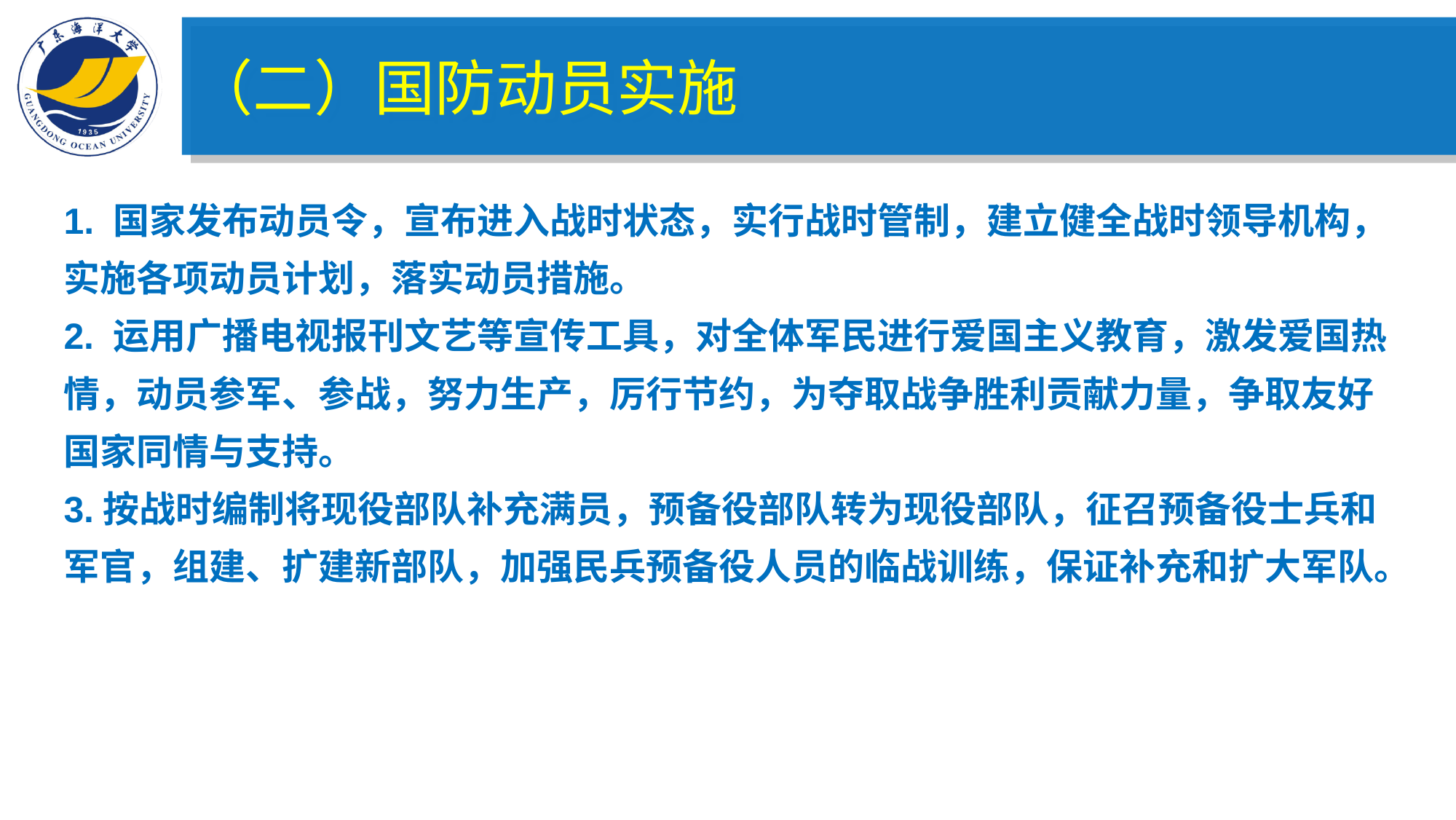

（二）国防动员实施
1. 国家发布动员令，宣布进入战时状态，实行战时管制，建立健全战时领导机构，实施各项动员计划，落实动员措施。
2. 运用广播电视报刊文艺等宣传工具，对全体军民进行爱国主义教育，激发爱国热情，动员参军、参战，努力生产，厉行节约，为夺取战争胜利贡献力量，争取友好国家同情与支持。
3.按战时编制将现役部队补充满员，预备役部队转为现役部队，征召预备役士兵和军官，组建、扩建新部队，加强民兵预备役人员的临战训练，保证补充和扩大军队。